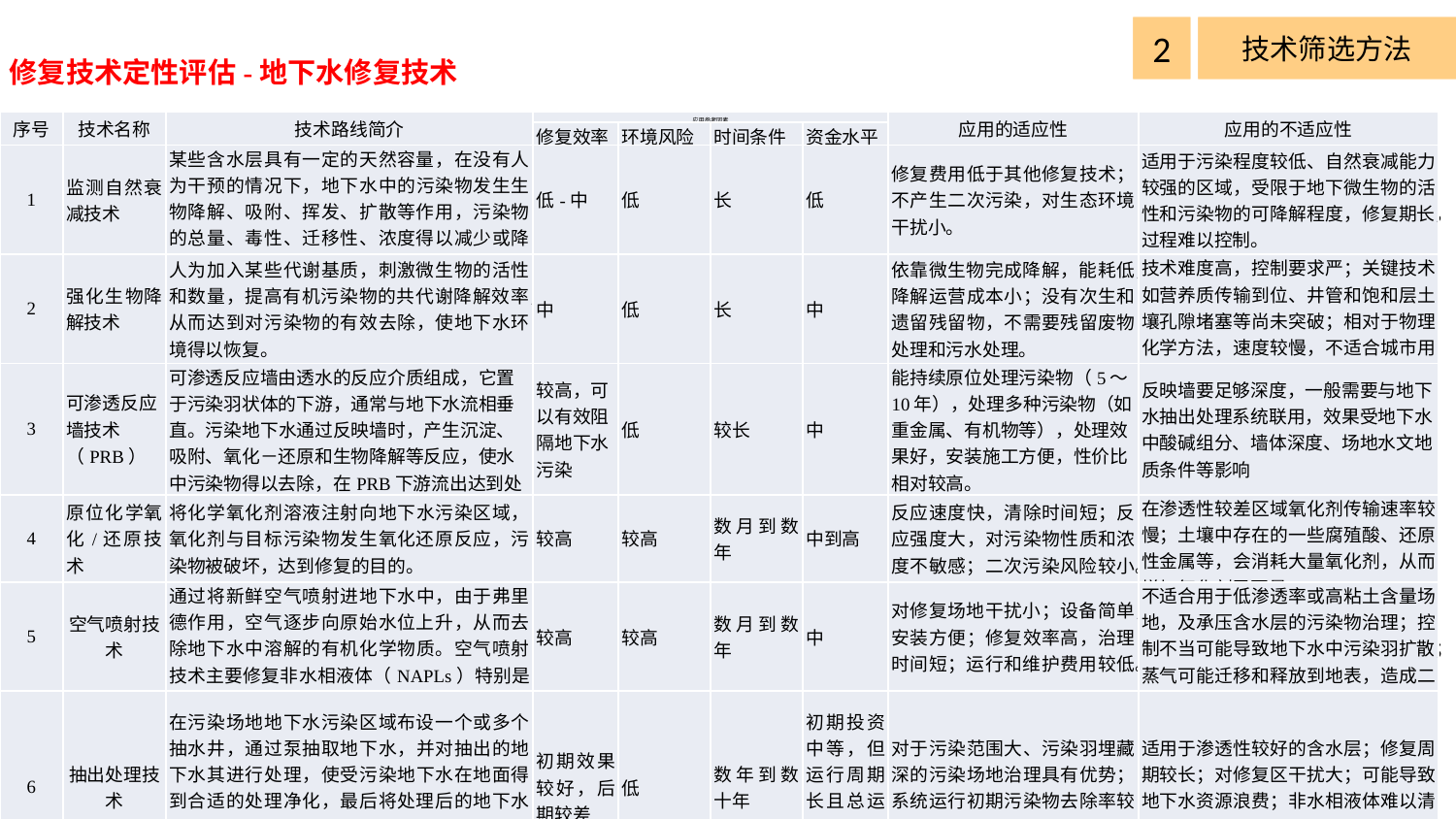

2
技术筛选方法
修复技术定性评估-地下水修复技术
| 序号 | 技术名称 | 技术路线简介 | 应用参考因素 |  |  |  | 应用的适应性 | 应用的不适应性 |
| --- | --- | --- | --- | --- | --- | --- | --- | --- |
|  |  |  | 修复效率 | 环境风险 | 时间条件 | 资金水平 |  |  |
| 1 | 监测自然衰减技术 | 某些含水层具有一定的天然容量，在没有人为干预的情况下，地下水中的污染物发生生物降解、吸附、挥发、扩散等作用，污染物的总量、毒性、迁移性、浓度得以减少或降低，污染场地的地下水环境功能得以恢复。 | 低-中 | 低 | 长 | 低 | 修复费用低于其他修复技术；不产生二次污染，对生态环境干扰小。 | 适用于污染程度较低、自然衰减能力较强的区域，受限于地下微生物的活性和污染物的可降解程度，修复期长，过程难以控制。 |
| 2 | 强化生物降解技术 | 人为加入某些代谢基质，刺激微生物的活性和数量，提高有机污染物的共代谢降解效率，从而达到对污染物的有效去除，使地下水环境得以恢复。 | 中 | 低 | 长 | 中 | 依靠微生物完成降解，能耗低，降解运营成本小；没有次生和遗留残留物，不需要残留废物处理和污水处理。 | 技术难度高，控制要求严；关键技术如营养质传输到位、井管和饱和层土壤孔隙堵塞等尚未突破；相对于物理化学方法，速度较慢，不适合城市用地开发要求。 |
| 3 | 可渗透反应墙技术（PRB） | 可渗透反应墙由透水的反应介质组成，它置于污染羽状体的下游，通常与地下水流相垂直。污染地下水通过反映墙时，产生沉淀、吸附、氧化－还原和生物降解等反应，使水中污染物得以去除，在PRB下游流出达到处理标准的净化水。 | 较高，可以有效阻隔地下水污染 | 低 | 较长 | 中 | 能持续原位处理污染物（5～10年），处理多种污染物（如重金属、有机物等），处理效果好，安装施工方便，性价比相对较高。 | 反映墙要足够深度，一般需要与地下水抽出处理系统联用，效果受地下水中酸碱组分、墙体深度、场地水文地质条件等影响 |
| 4 | 原位化学氧化/还原技术 | 将化学氧化剂溶液注射向地下水污染区域，氧化剂与目标污染物发生氧化还原反应，污染物被破坏，达到修复的目的。 | 较高 | 较高 | 数月到数年 | 中到高 | 反应速度快，清除时间短；反应强度大，对污染物性质和浓度不敏感；二次污染风险较小。 | 在渗透性较差区域氧化剂传输速率较慢；土壤中存在的一些腐殖酸、还原性金属等，会消耗大量氧化剂，从而增加氧化剂需要量。 |
| 5 | 空气喷射技术 | 通过将新鲜空气喷射进地下水中，由于弗里德作用，空气逐步向原始水位上升，从而去除地下水中溶解的有机化学物质。空气喷射技术主要修复非水相液体（NAPLs）特别是挥发性有机物（COVs）的地下水污染。 | 较高 | 较高 | 数月到数年 | 中 | 对修复场地干扰小；设备简单，安装方便；修复效率高，治理时间短；运行和维护费用较低。 | 不适合用于低渗透率或高粘土含量场地，及承压含水层的污染物治理；控制不当可能导致地下水中污染羽扩散；蒸气可能迁移和释放到地表，造成二次污染。 |
| 6 | 抽出处理技术 | 在污染场地地下水污染区域布设一个或多个抽水井，通过泵抽取地下水，并对抽出的地下水其进行处理，使受污染地下水在地面得到合适的处理净化，最后将处理后的地下水回灌。抽出水的净化方法主要采用一些常规的物理、化学和生物处理技术。 | 初期效果较好，后期较差 | 低 | 数年到数十年 | 初期投资中等，但运行周期长且总运行成本较高 | 对于污染范围大、污染羽埋藏深的污染场地治理具有优势；系统运行初期污染物去除率较高；设备简单，易于安装。 | 适用于渗透性较好的含水层；修复周期较长；对修复区干扰大；可能导致地下水资源浪费；非水相液体难以清除干净；拖尾和反弹现象严重。 |